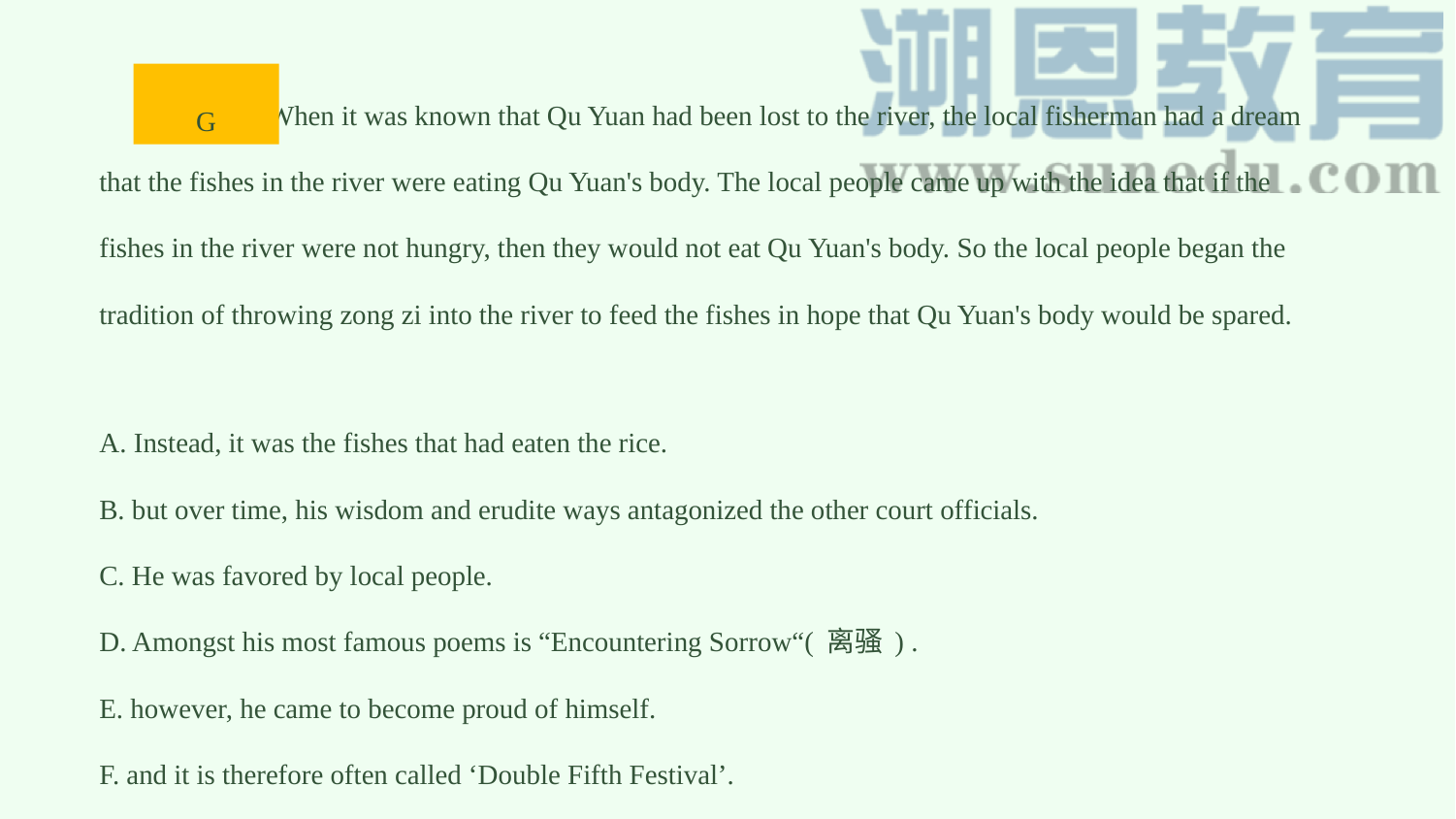

5        When it was known that Qu Yuan had been lost to the river, the local fisherman had a dream that the fishes in the river were eating Qu Yuan's body. The local people came up with the idea that if the fishes in the river were not hungry, then they would not eat Qu Yuan's body. So the local people began the tradition of throwing zong zi into the river to feed the fishes in hope that Qu Yuan's body would be spared.
G
A. Instead, it was the fishes that had eaten the rice.
B. but over time, his wisdom and erudite ways antagonized the other court officials.
C. He was favored by local people.
D. Amongst his most famous poems is “Encountering Sorrow“(离骚) .
E. however, he came to become proud of himself.
F. and it is therefore often called ‘Double Fifth Festival’.
G. There is also another version of the story.